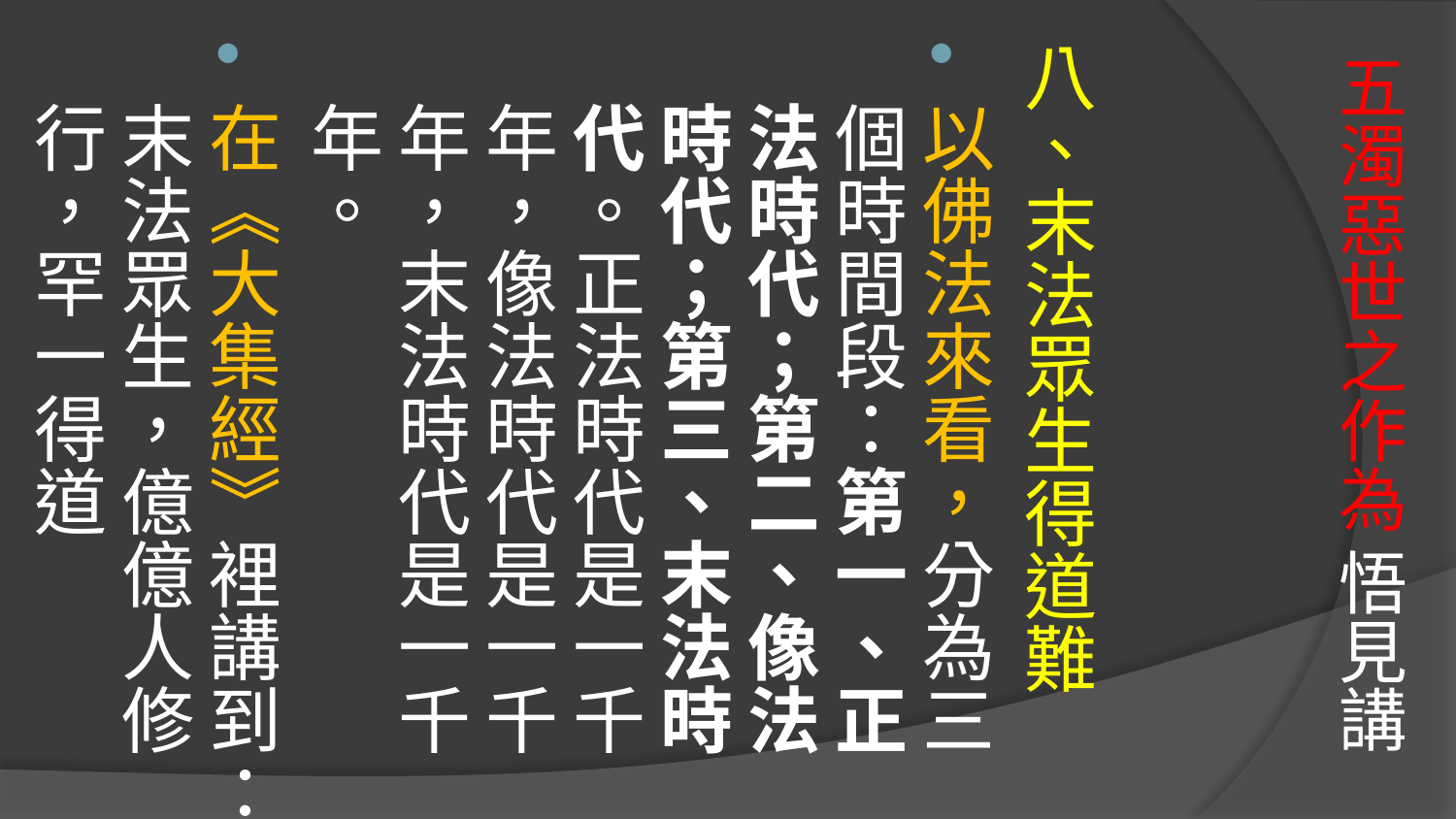

八、末法眾生得道難
以佛法來看，分為三個時間段：第一、正法時代；第二、像法時代；第三、末法時代。正法時代是一千年，像法時代是一千年，末法時代是一千年。
在《大集經》裡講到：末法眾生，億億人修行，罕一得道
# 五濁惡世之作為 悟見講